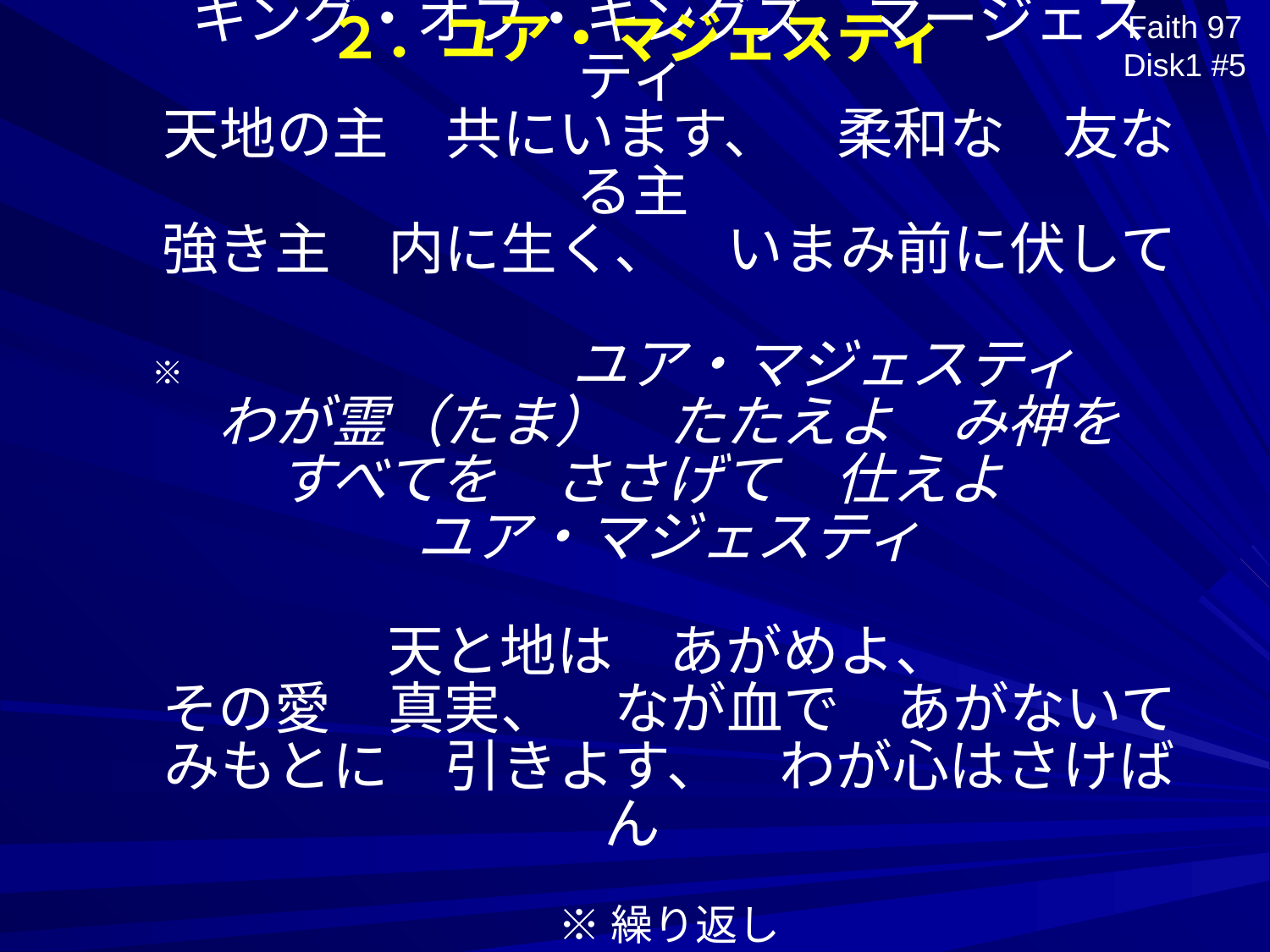

Faith 97 Disk1 #5
２．ユア・マジェスティ

キング・オブ・キングズ、マージェスティ
天地の主　共にいます、　柔和な　友なる主
強き主　内に生く、　いまみ前に伏して

※　　　　　　　　　　　　ユア・マジェスティ
わが霊（たま）　たたえよ　み神を
すべてを　ささげて　仕えよ
ユア・マジェスティ

天と地は　あがめよ、
その愛　真実、　なが血で　あがないて
みもとに　引きよす、　わが心はさけばん

※繰り返し